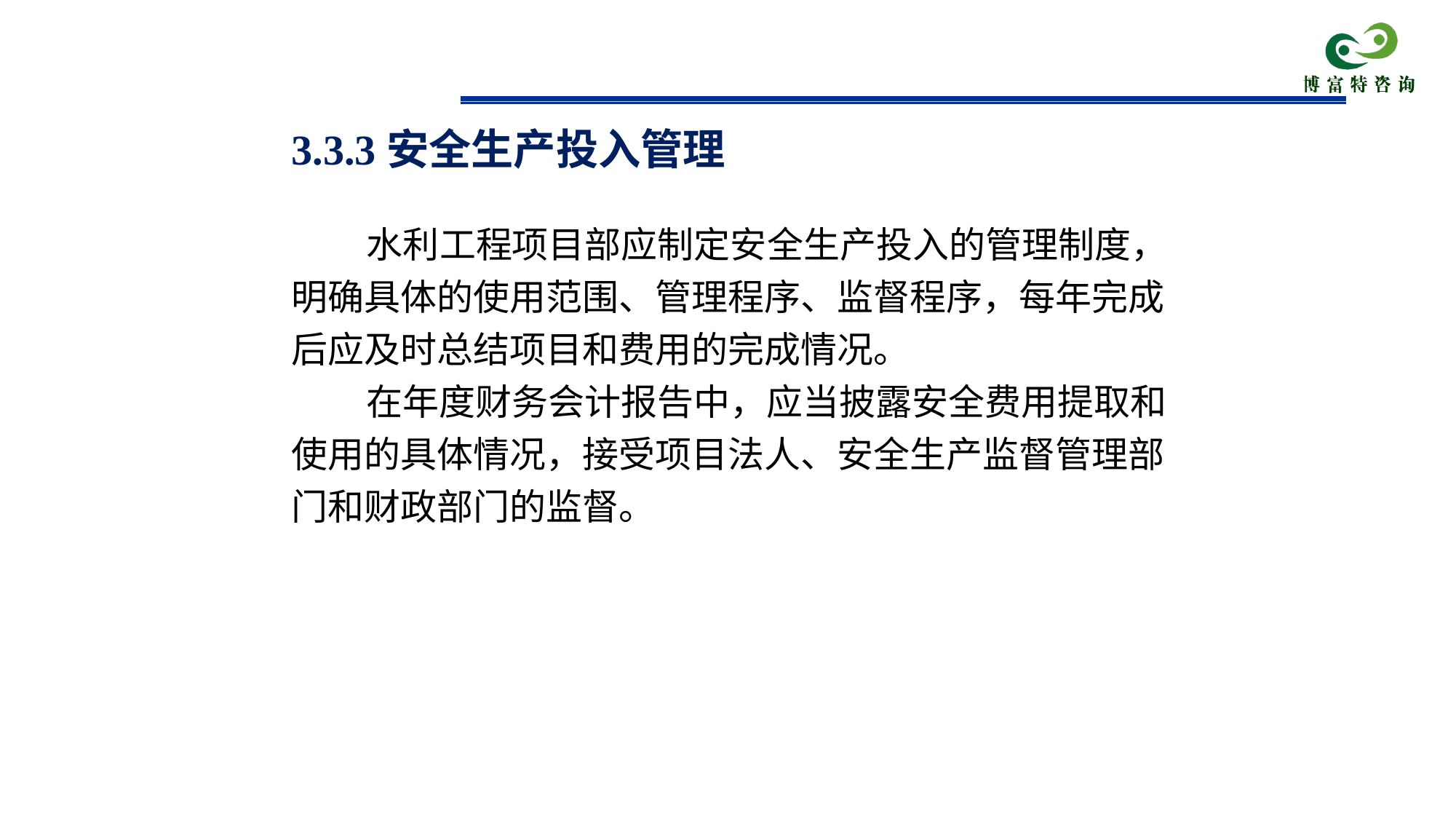

3.3.3安全生产投入管理
水利工程项目部应制定安全生产投入的管理制度，明确具体的使用范围、管理程序、监督程序，每年完成后应及时总结项目和费用的完成情况。
在年度财务会计报告中，应当披露安全费用提取和使用的具体情况，接受项目法人、安全生产监督管理部门和财政部门的监督。